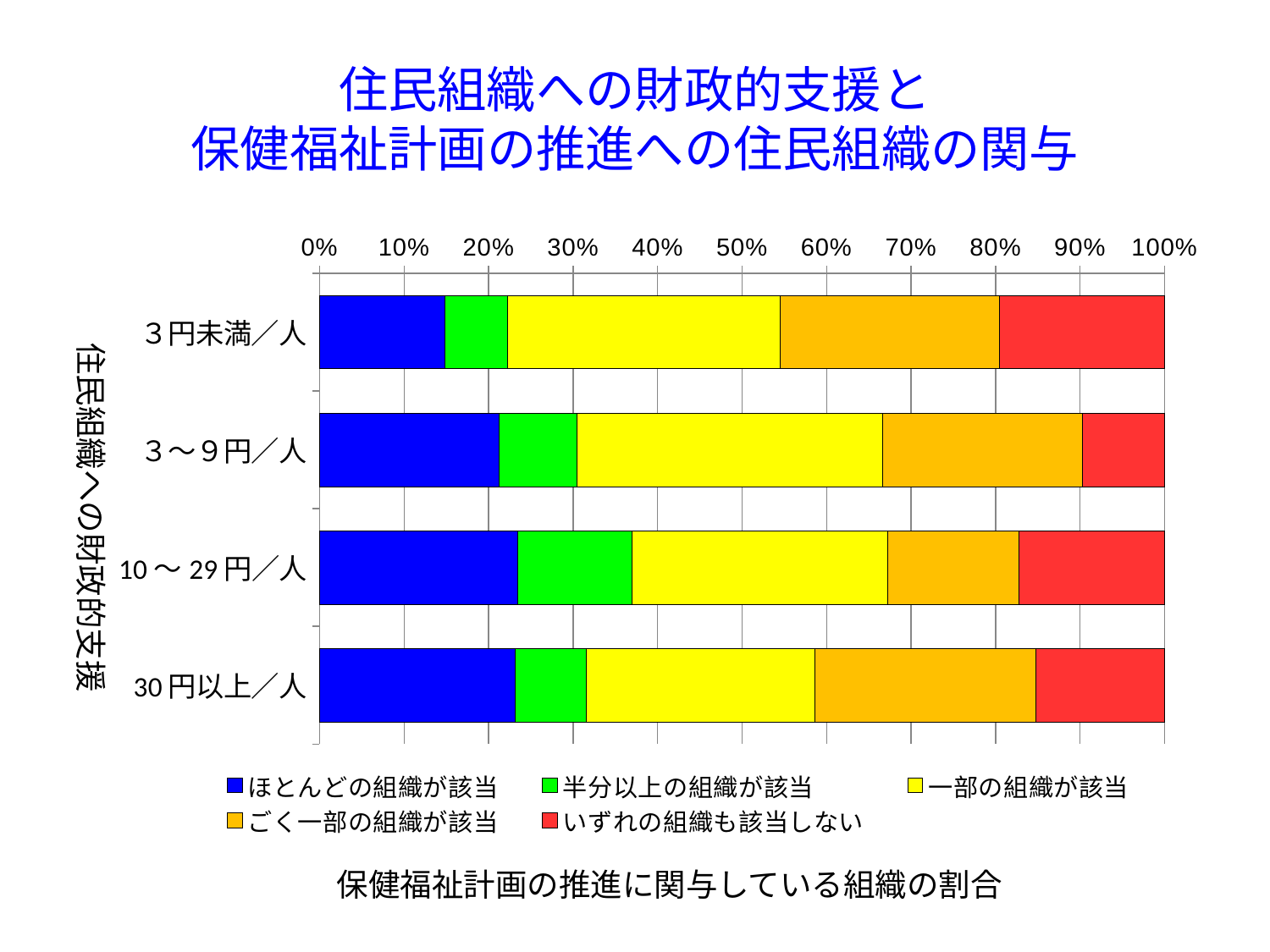

# 住民組織への財政的支援と 保健福祉計画の推進への住民組織の関与

### Chart

| Category | ほとんどの組織が該当 | 半分以上の組織が該当 | 一部の組織が該当 | ごく一部の組織が該当 | いずれの組織も該当しない |
|---|---|---|---|---|---|
| ３円未満／人 | 28.0 | 14.0 | 61.0 | 49.0 | 37.0 |
| ３～９円／人 | 37.0 | 16.0 | 63.0 | 41.0 | 17.0 |
| 10～29円／人 | 45.0 | 26.0 | 58.0 | 30.0 | 33.0 |
| 30円以上／人 | 47.0 | 17.0 | 55.0 | 53.0 | 31.0 |
住民組織への財政的支援
保健福祉計画の推進に関与している組織の割合